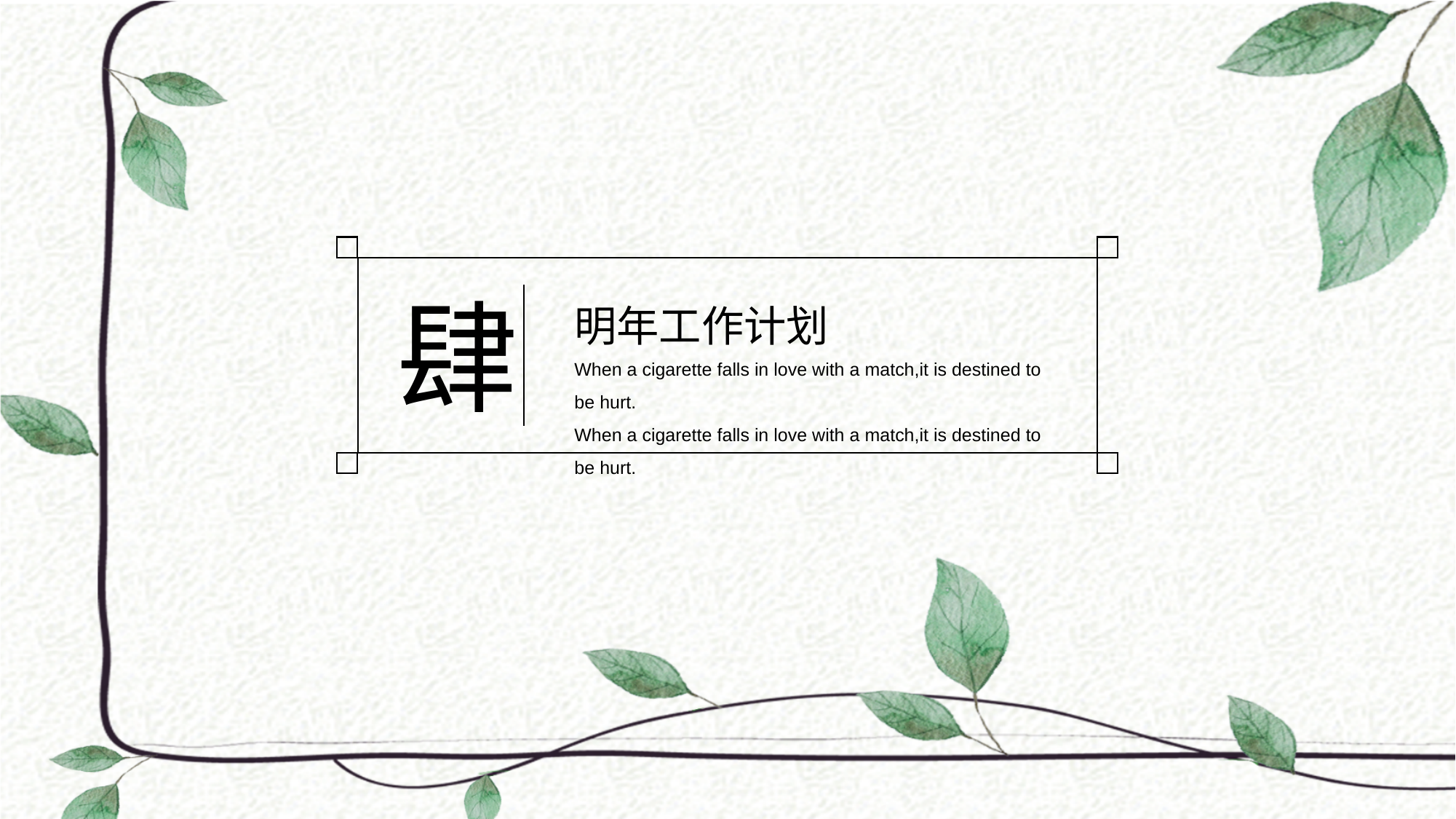

肆
明年工作计划
When a cigarette falls in love with a match,it is destined to be hurt.
When a cigarette falls in love with a match,it is destined to be hurt.